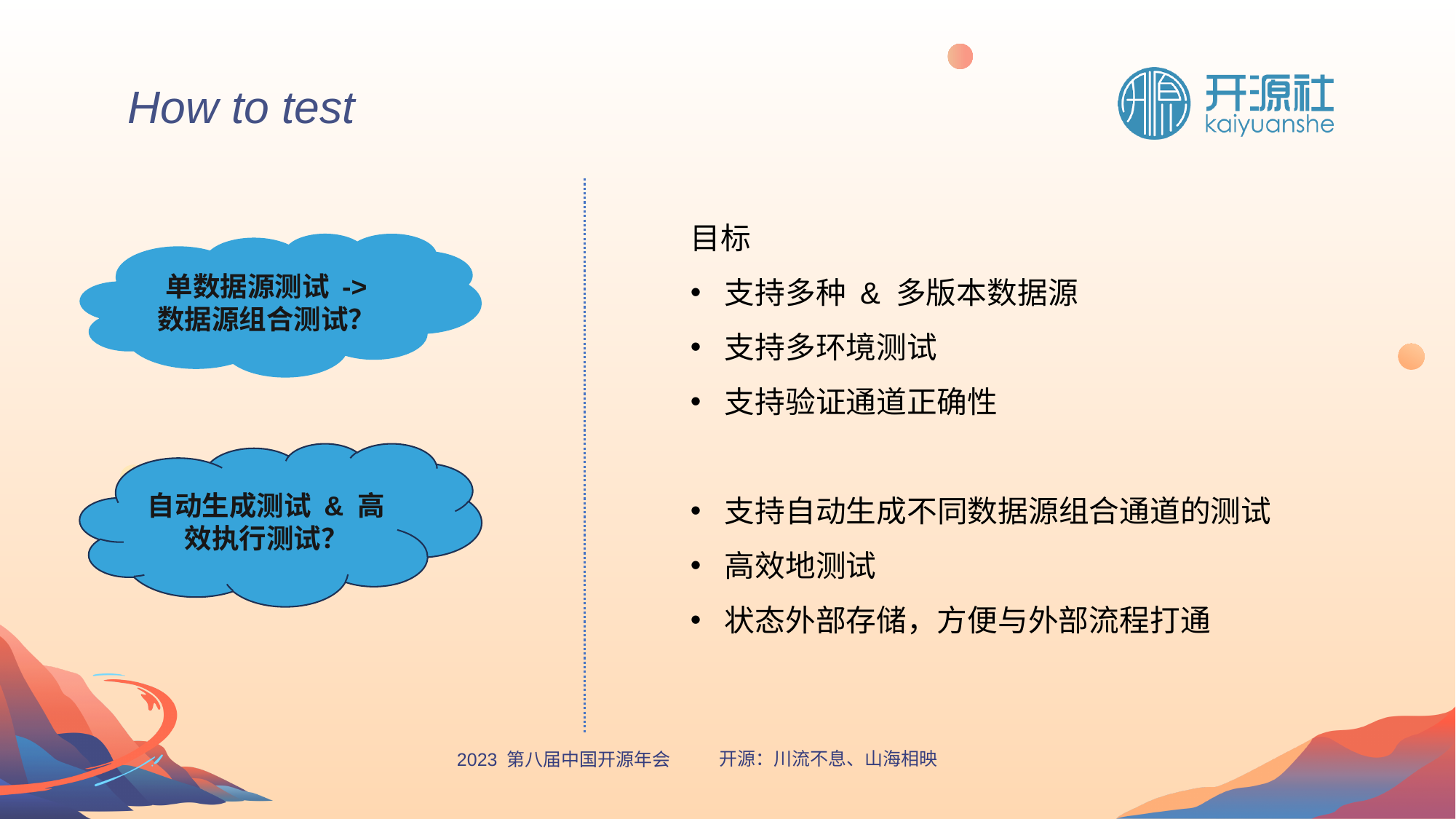

How to test
目标
支持多种 & 多版本数据源
支持多环境测试
支持验证通道正确性

支持自动生成不同数据源组合通道的测试
高效地测试
状态外部存储，方便与外部流程打通
单数据源测试 -> 数据源组合测试？
自动生成测试 & 高效执行测试？